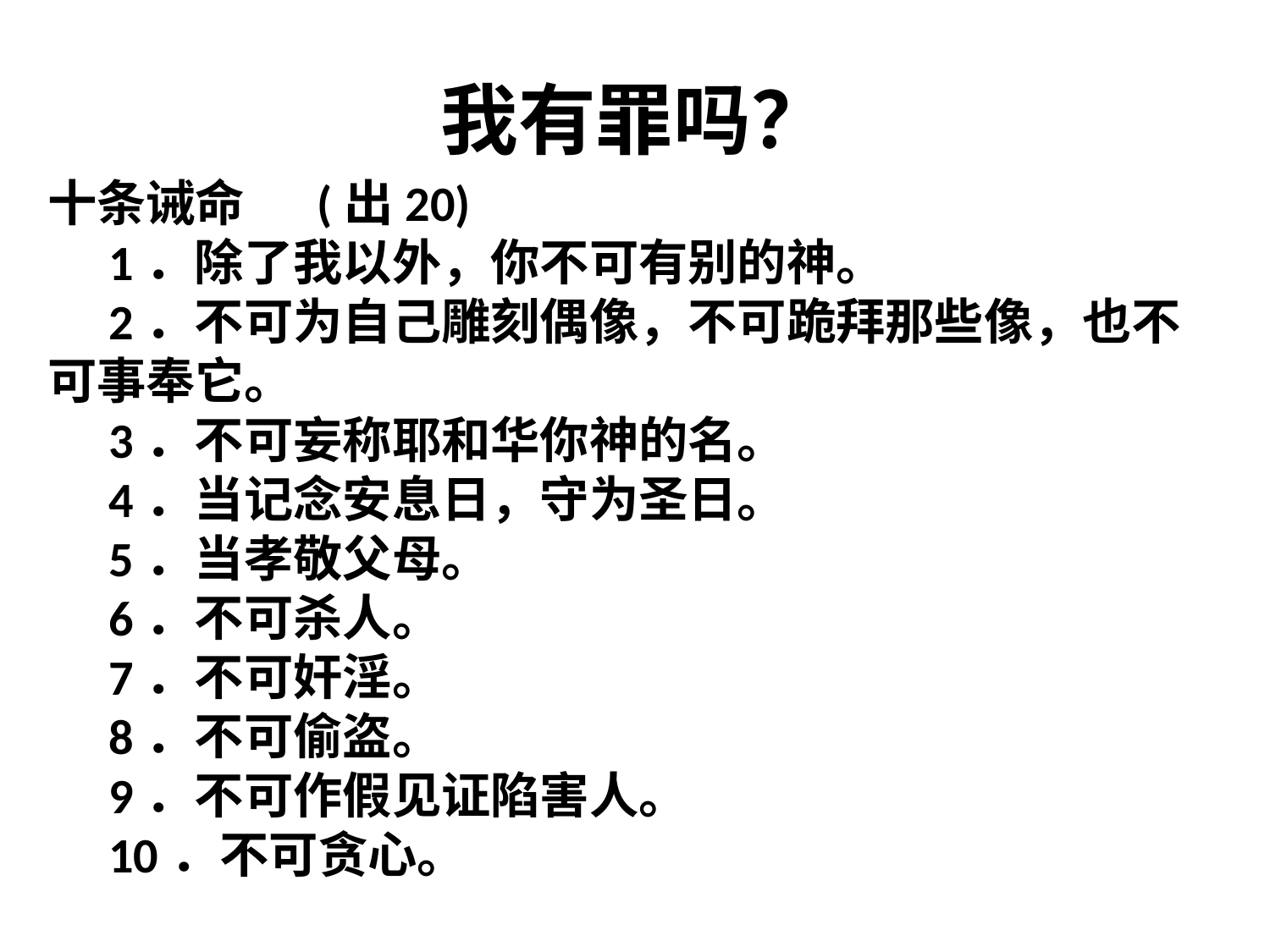

# 我有罪吗？
十条诫命 　(出20)
　1．除了我以外，你不可有别的神。
　2．不可为自己雕刻偶像，不可跪拜那些像，也不可事奉它。
　3．不可妄称耶和华你神的名。
　4．当记念安息日，守为圣日。
　5．当孝敬父母。
　6．不可杀人。
　7．不可奸淫。
　8．不可偷盗。
　9．不可作假见证陷害人。
　10．不可贪心。